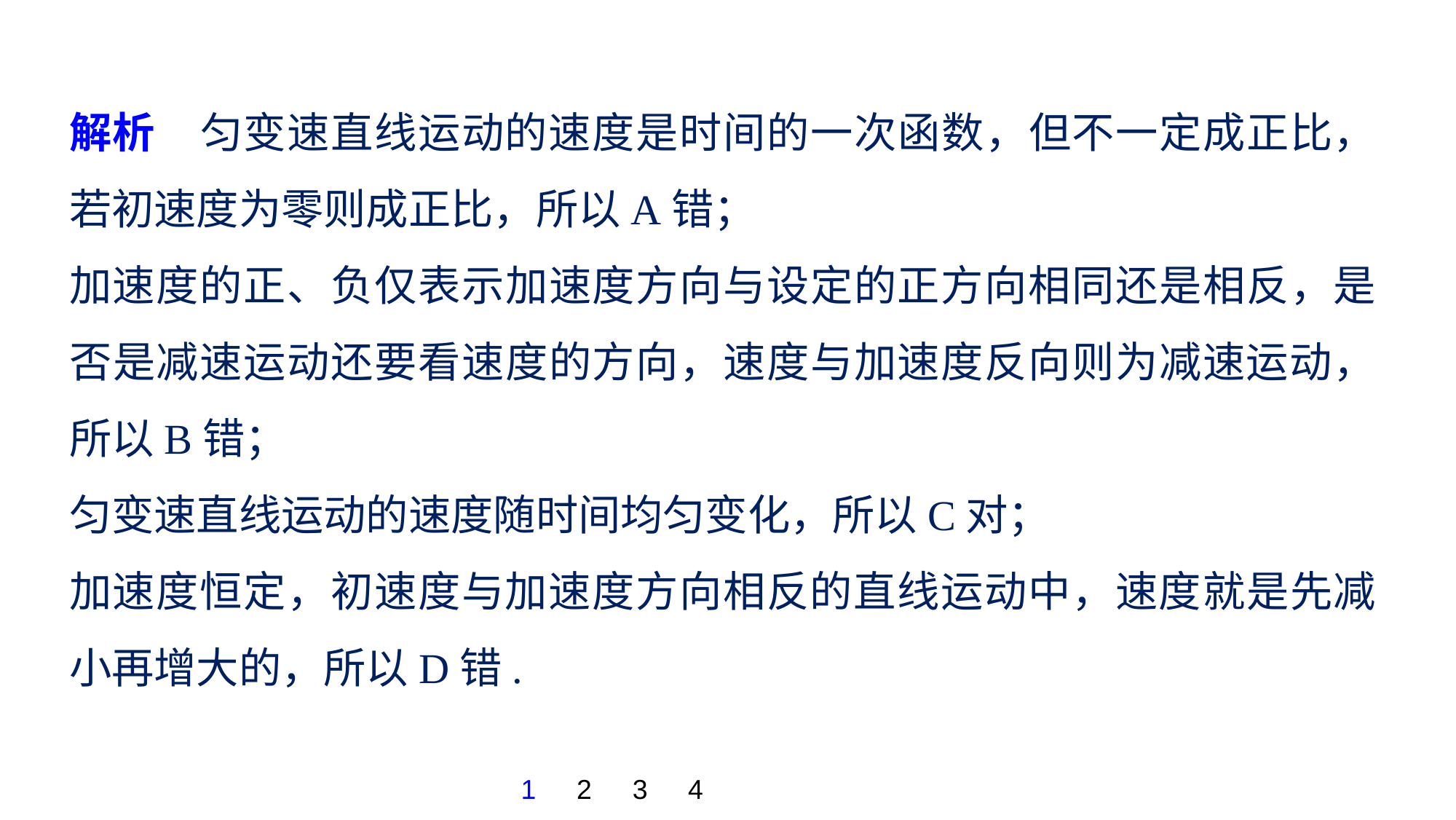

解析　匀变速直线运动的速度是时间的一次函数，但不一定成正比，若初速度为零则成正比，所以A错；
加速度的正、负仅表示加速度方向与设定的正方向相同还是相反，是否是减速运动还要看速度的方向，速度与加速度反向则为减速运动，所以B错；
匀变速直线运动的速度随时间均匀变化，所以C对；
加速度恒定，初速度与加速度方向相反的直线运动中，速度就是先减小再增大的，所以D错.
1
2
3
4